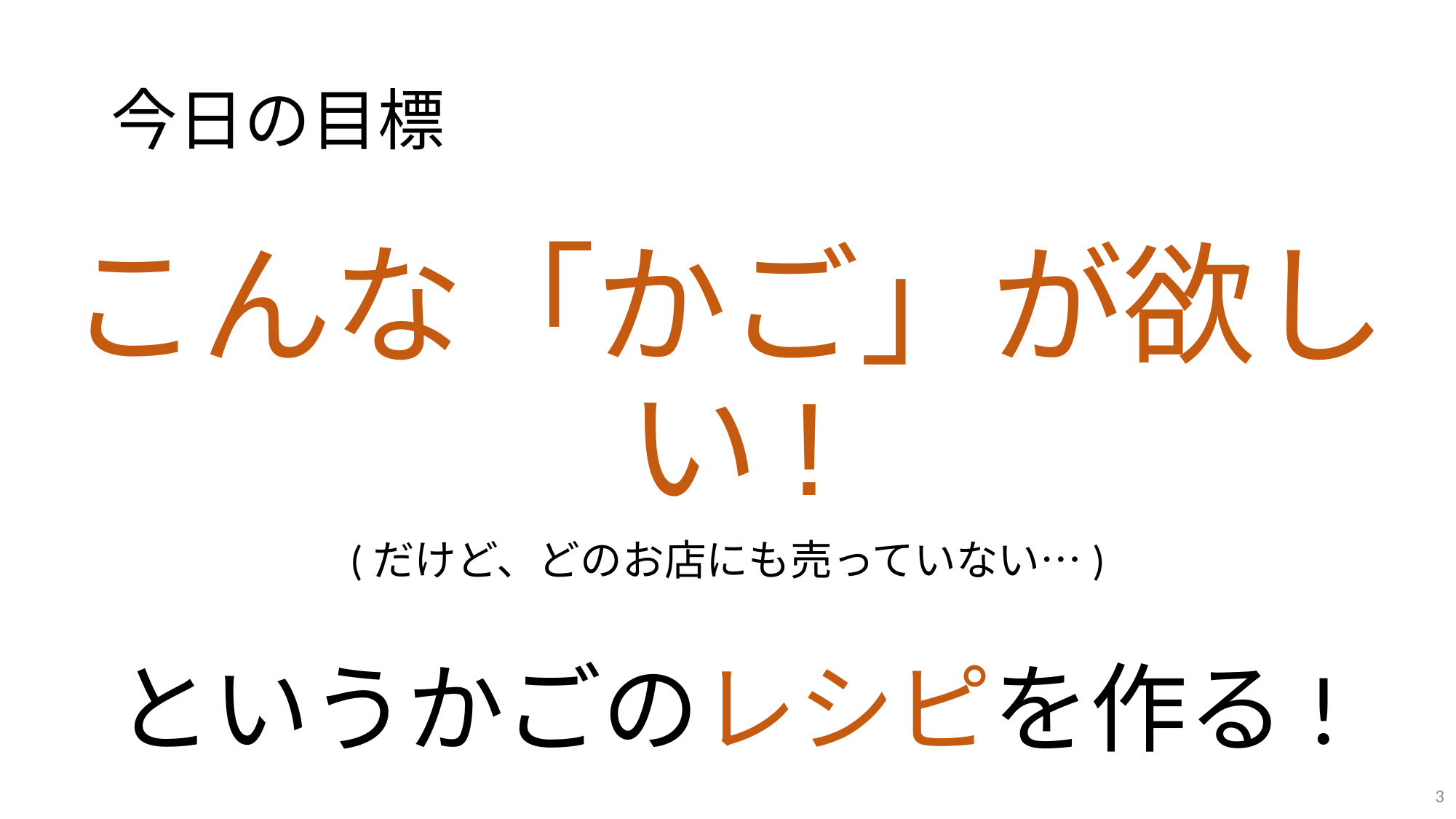

# 今日の目標
こんな「かご」が欲しい!
(だけど、どのお店にも売っていない…)

というかごのレシピを作る!
3